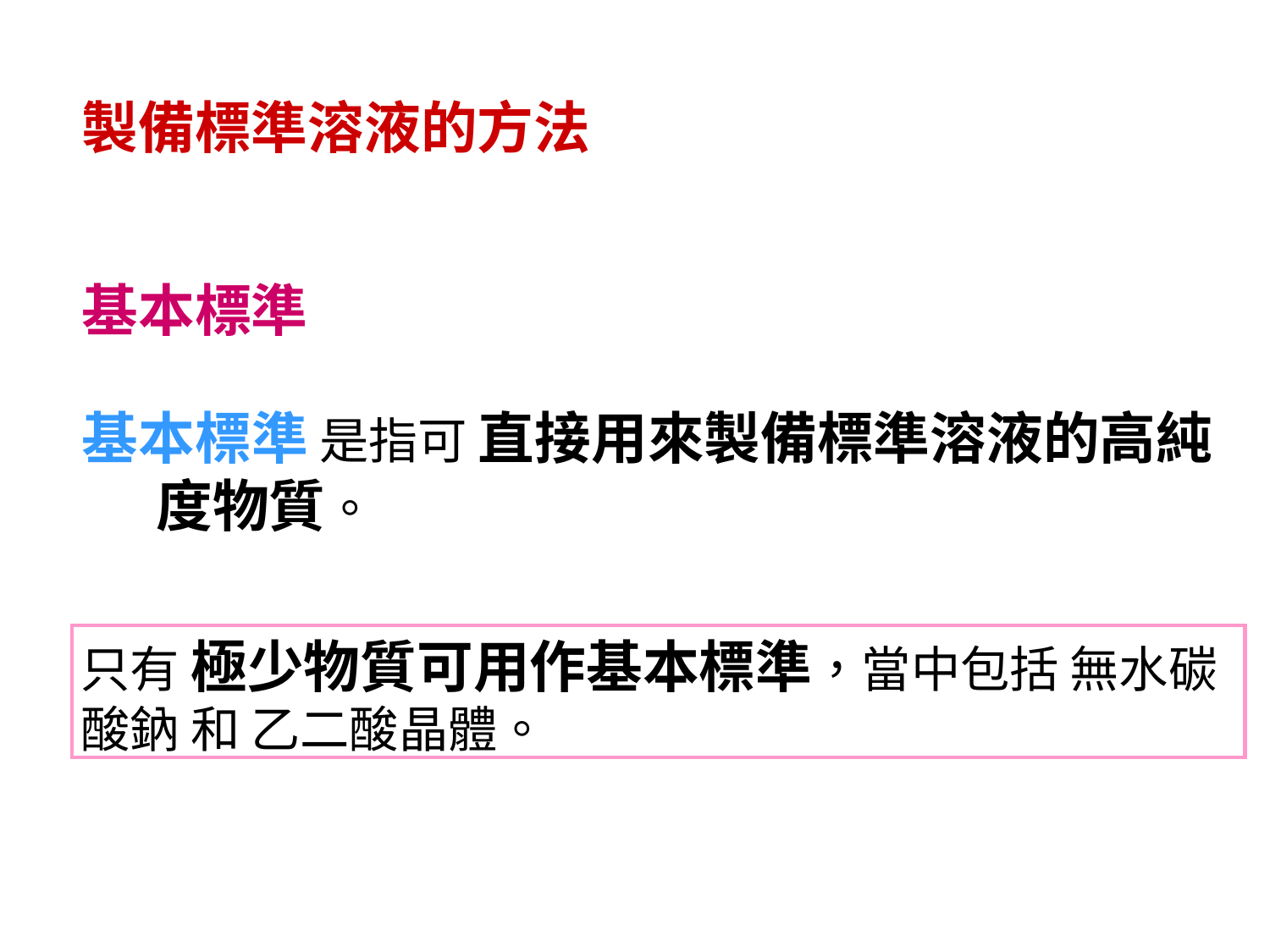

製備標準溶液的方法
基本標準
基本標準 是指可 直接用來製備標準溶液的高純度物質。
只有 極少物質可用作基本標準，當中包括 無水碳酸鈉 和 乙二酸晶體。